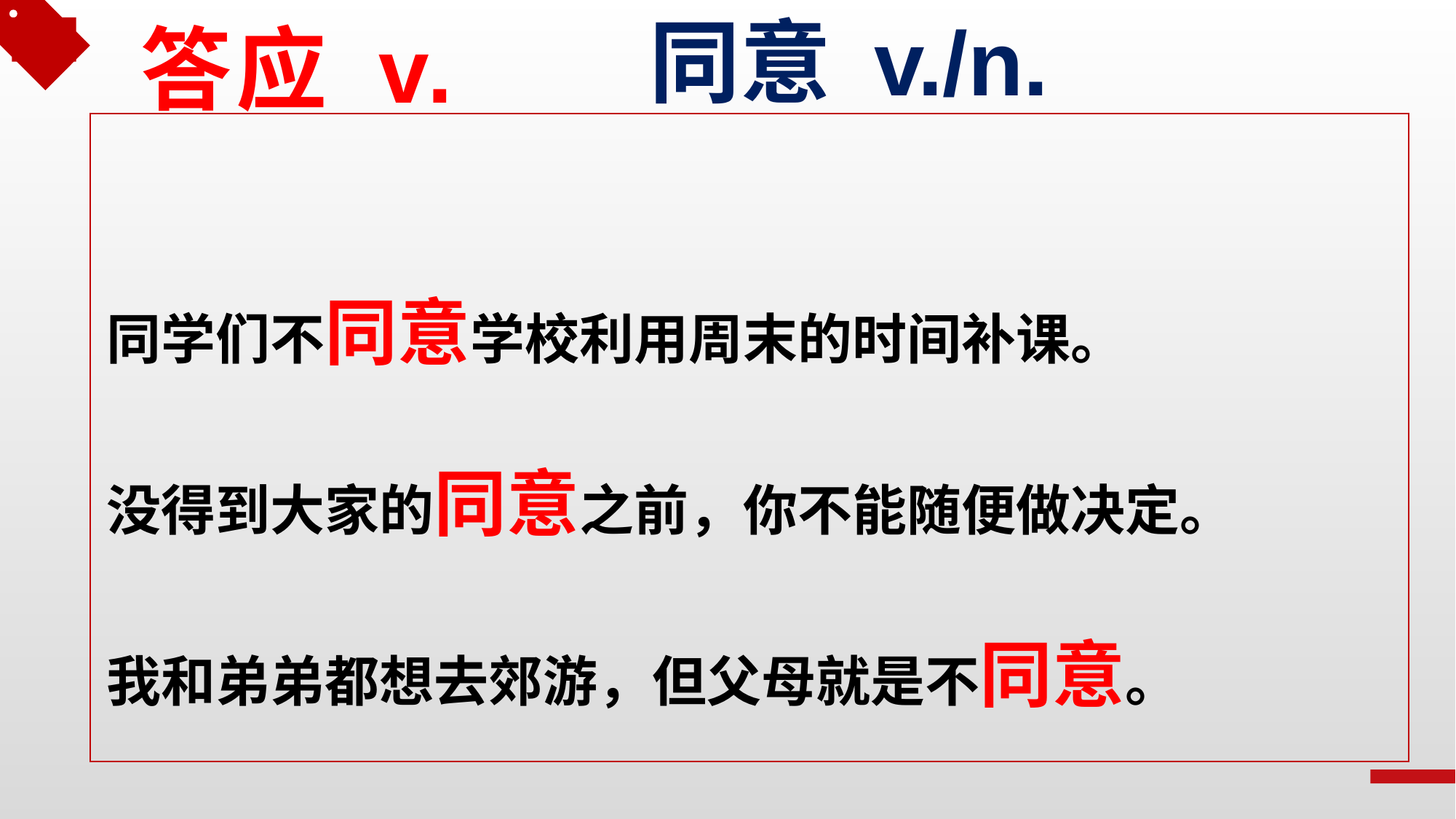

答应 v.
同意 v./n.

同学们不同意学校利用周末的时间补课。
没得到大家的同意之前，你不能随便做决定。
我和弟弟都想去郊游，但父母就是不同意。